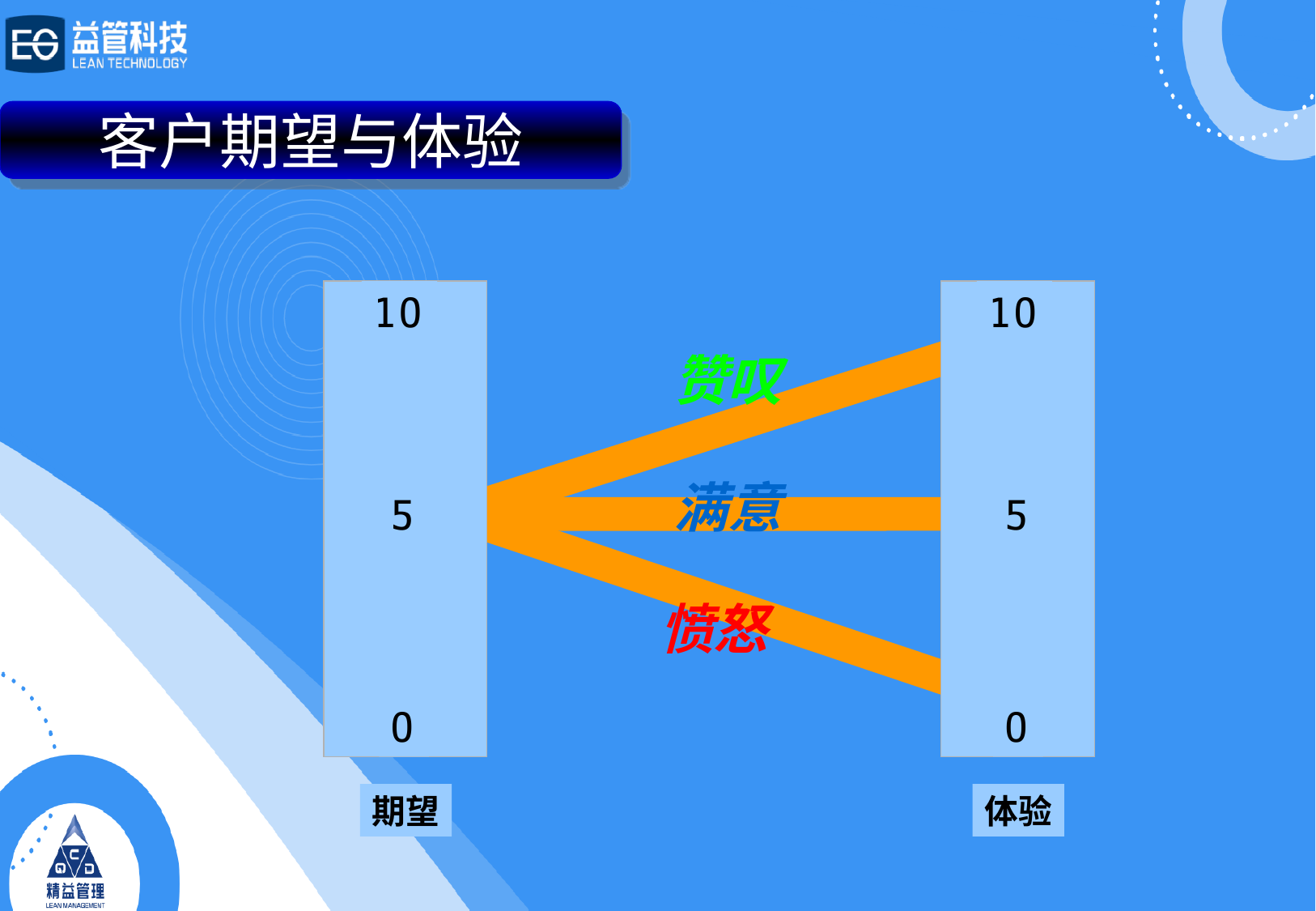

客户期望与体验

10
5
0
期望

10
5
0
体验

赞叹
满意

愤怒